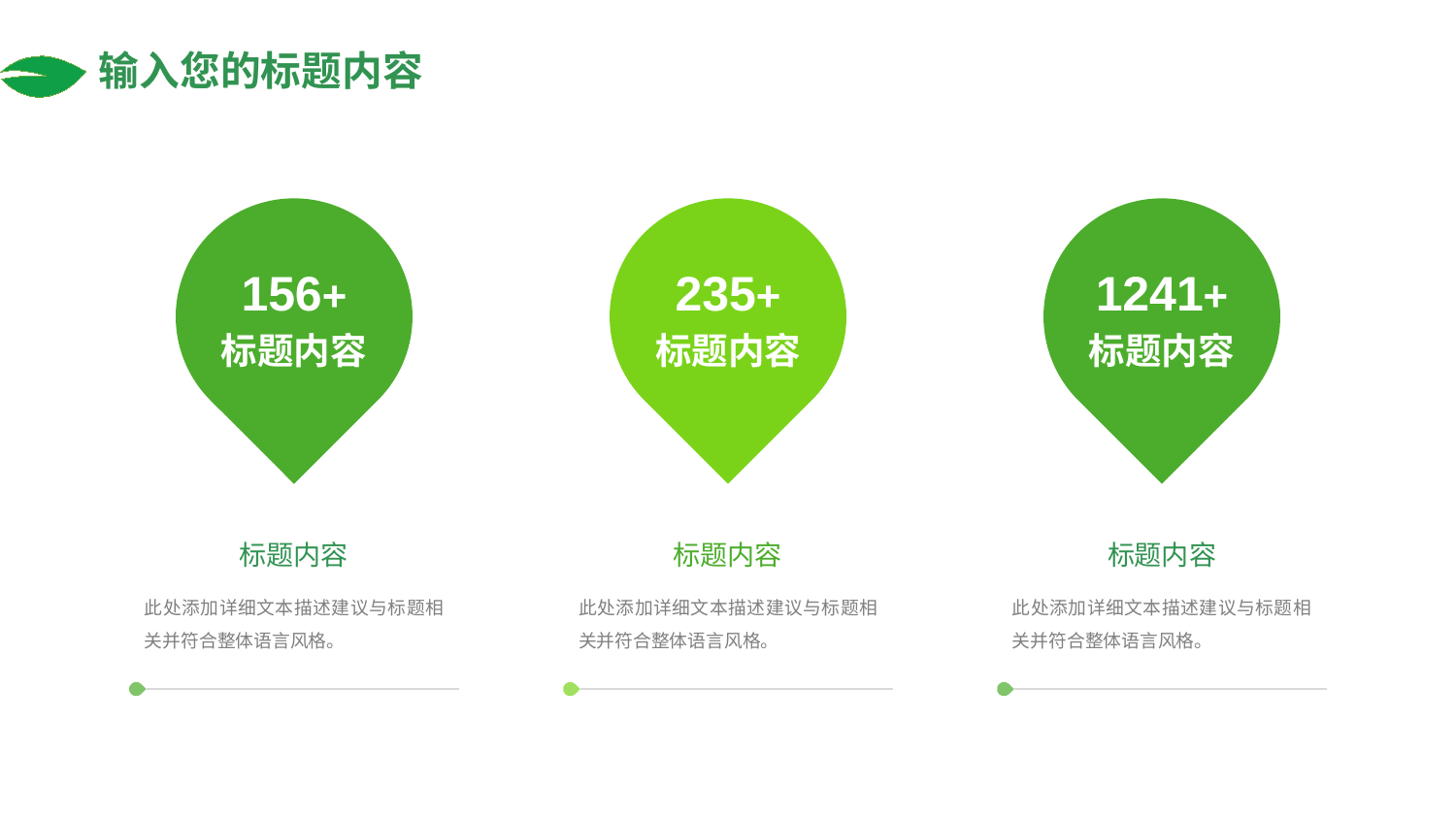

输入您的标题内容

156+
235+
1241+
标题内容
标题内容
标题内容
标题内容
标题内容
标题内容
此处添加详细文本描述建议与标题相关并符合整体语言风格。
此处添加详细文本描述建议与标题相关并符合整体语言风格。
此处添加详细文本描述建议与标题相关并符合整体语言风格。